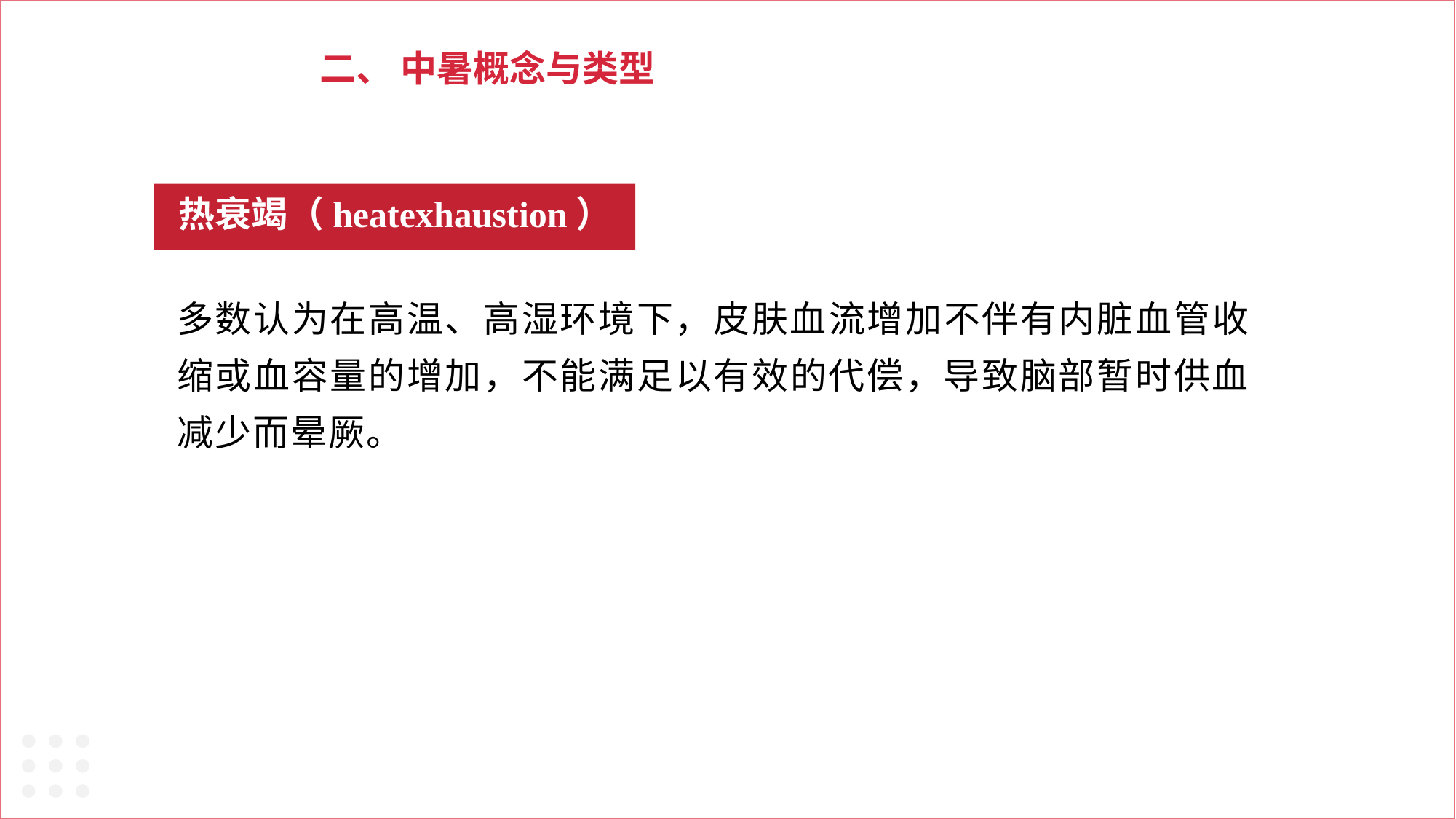

二、 中暑概念与类型

热衰竭（heatexhaustion）
多数认为在高温、高湿环境下，皮肤血流增加不伴有内脏血管收缩或血容量的增加，不能满足以有效的代偿，导致脑部暂时供血减少而晕厥。